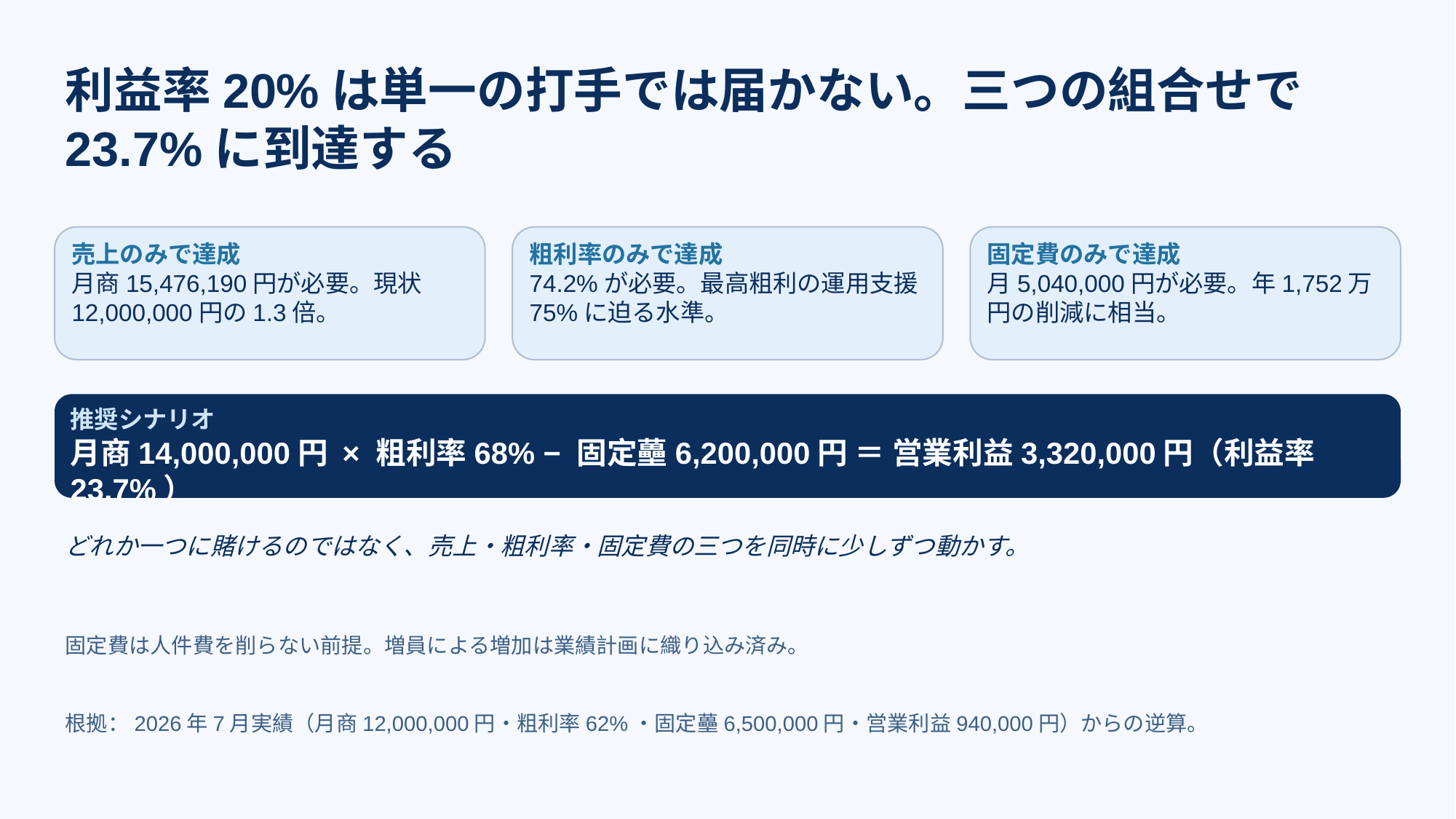

利益率20%は単一の打手では届かない。三つの組合せで23.7%に到達する
売上のみで達成
月商15,476,190円が必要。現状12,000,000円の1.3倍。
粗利率のみで達成
74.2%が必要。最高粗利の運用支援75%に迫る水準。
固定費のみで達成
月5,040,000円が必要。年1,752万円の削減に相当。
推奨シナリオ
月商14,000,000円 × 粗利率68% − 固定蘲6,200,000円 ＝ 営業利益3,320,000円（利益率23.7%）
どれか一つに賭けるのではなく、売上・粗利率・固定費の三つを同時に少しずつ動かす。
固定費は人件費を削らない前提。増員による増加は業績計画に織り込み済み。
根拠：2026年7月実績（月商12,000,000円・粗利率62%・固定蘲6,500,000円・営業利益940,000円）からの逆算。